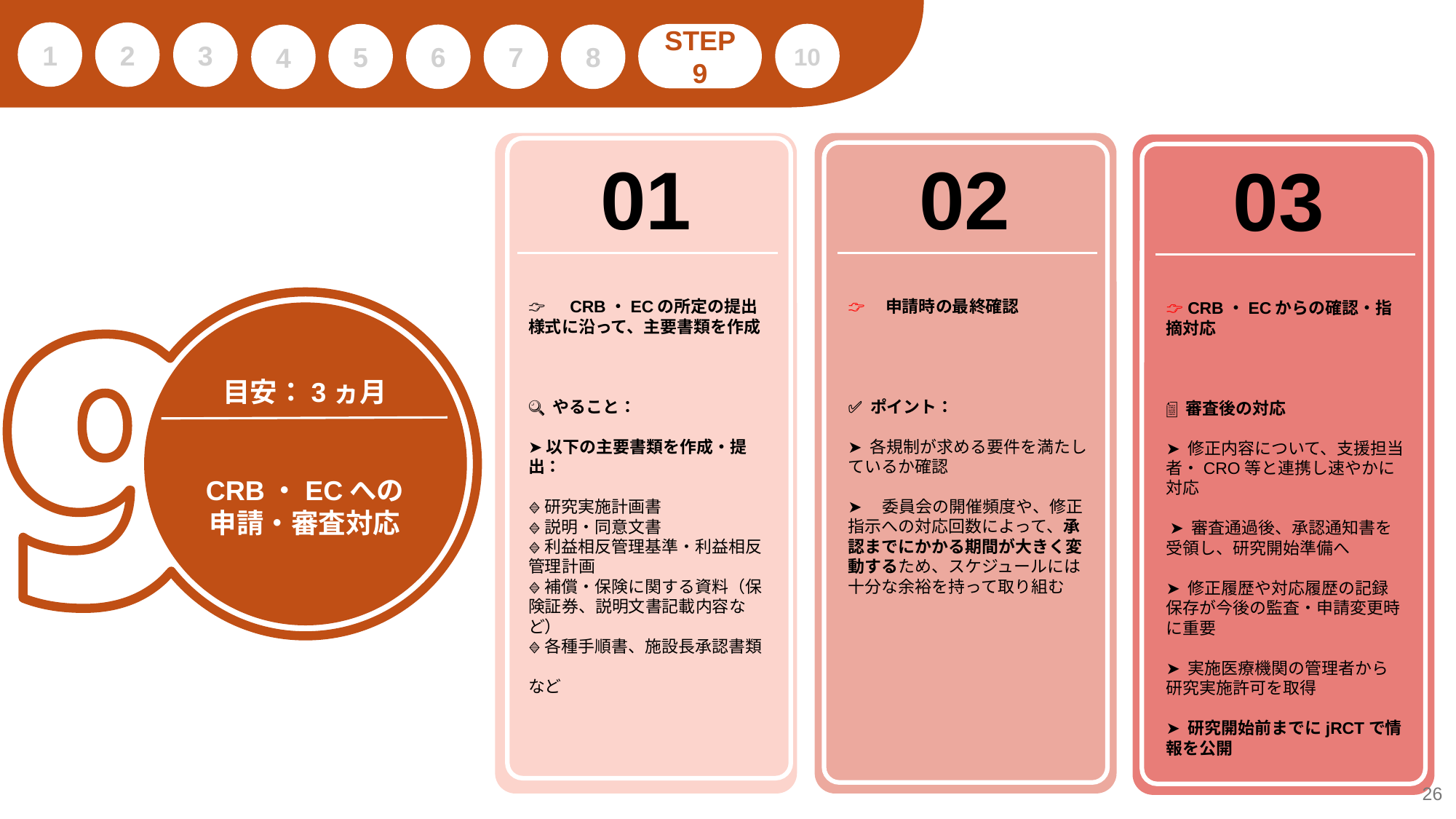

1
2
3
10
5
STEP 9
6
7
8
4

01

02

03

👉　CRB・ECの所定の提出様式に沿って、主要書類を作成

🔍 やること：

➤以下の主要書類を作成・提出：

🔹研究実施計画書
🔹説明・同意文書
🔹利益相反管理基準・利益相反管理計画
🔹補償・保険に関する資料（保険証券、説明文書記載内容など）
🔹各種手順書、施設長承認書類

など

👉　申請時の最終確認

✅ ポイント：

➤ 各規制が求める要件を満たしているか確認

➤　委員会の開催頻度や、修正指示への対応回数によって、承認までにかかる期間が大きく変動するため、スケジュールには十分な余裕を持って取り組む

👉 CRB・ECからの確認・指摘対応

📄 審査後の対応

➤ 修正内容について、支援担当者・CRO等と連携し速やかに対応

 ➤ 審査通過後、承認通知書を受領し、研究開始準備へ

➤ 修正履歴や対応履歴の記録保存が今後の監査・申請変更時に重要

➤ 実施医療機関の管理者から研究実施許可を取得

➤ 研究開始前までにjRCTで情報を公開

目安：3ヵ月

CRB・ECへの
申請・審査対応
26